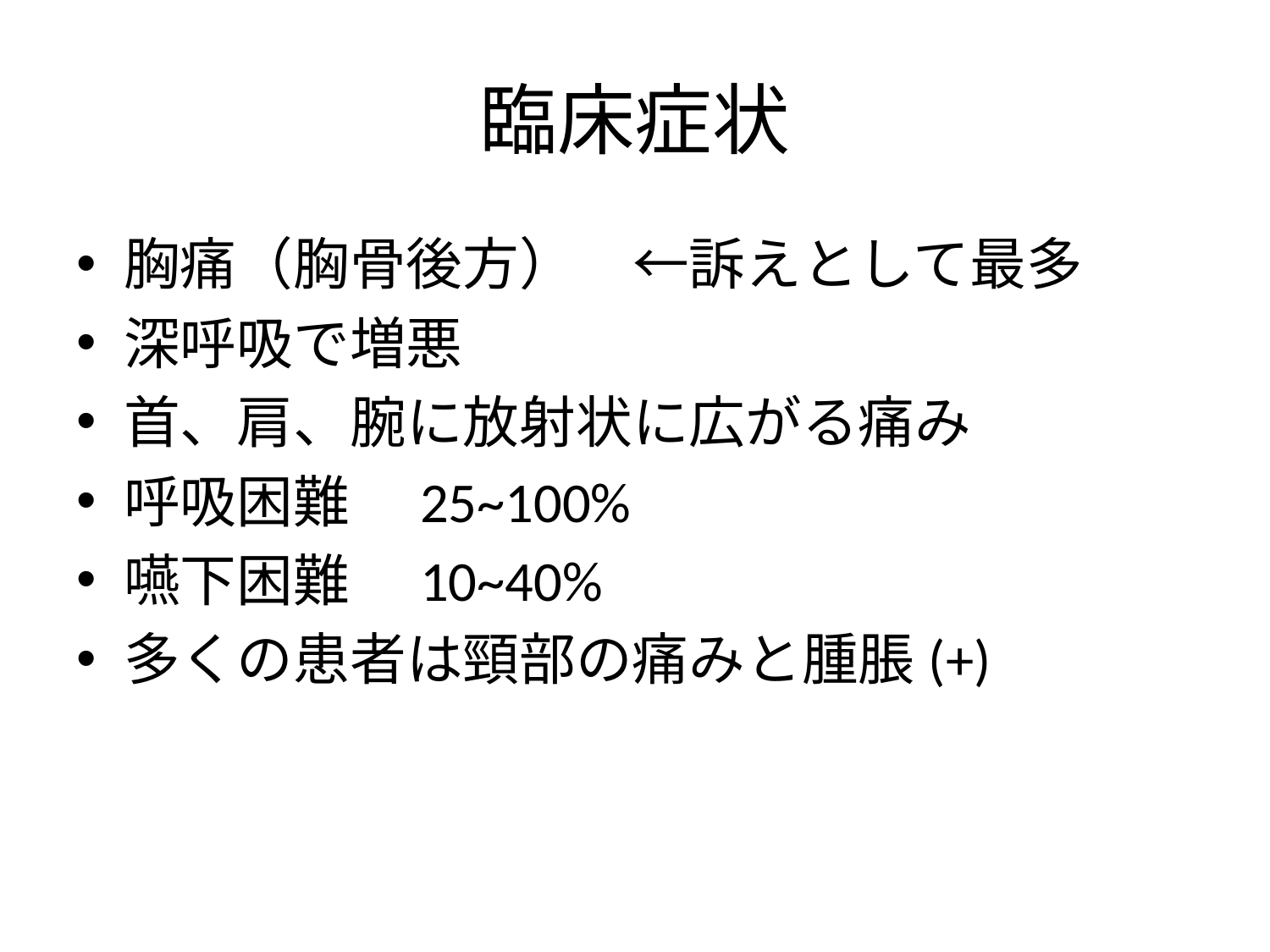

# 臨床症状
胸痛（胸骨後方）　←訴えとして最多
深呼吸で増悪
首、肩、腕に放射状に広がる痛み
呼吸困難　25~100%
嚥下困難　10~40%
多くの患者は頸部の痛みと腫脹(+)